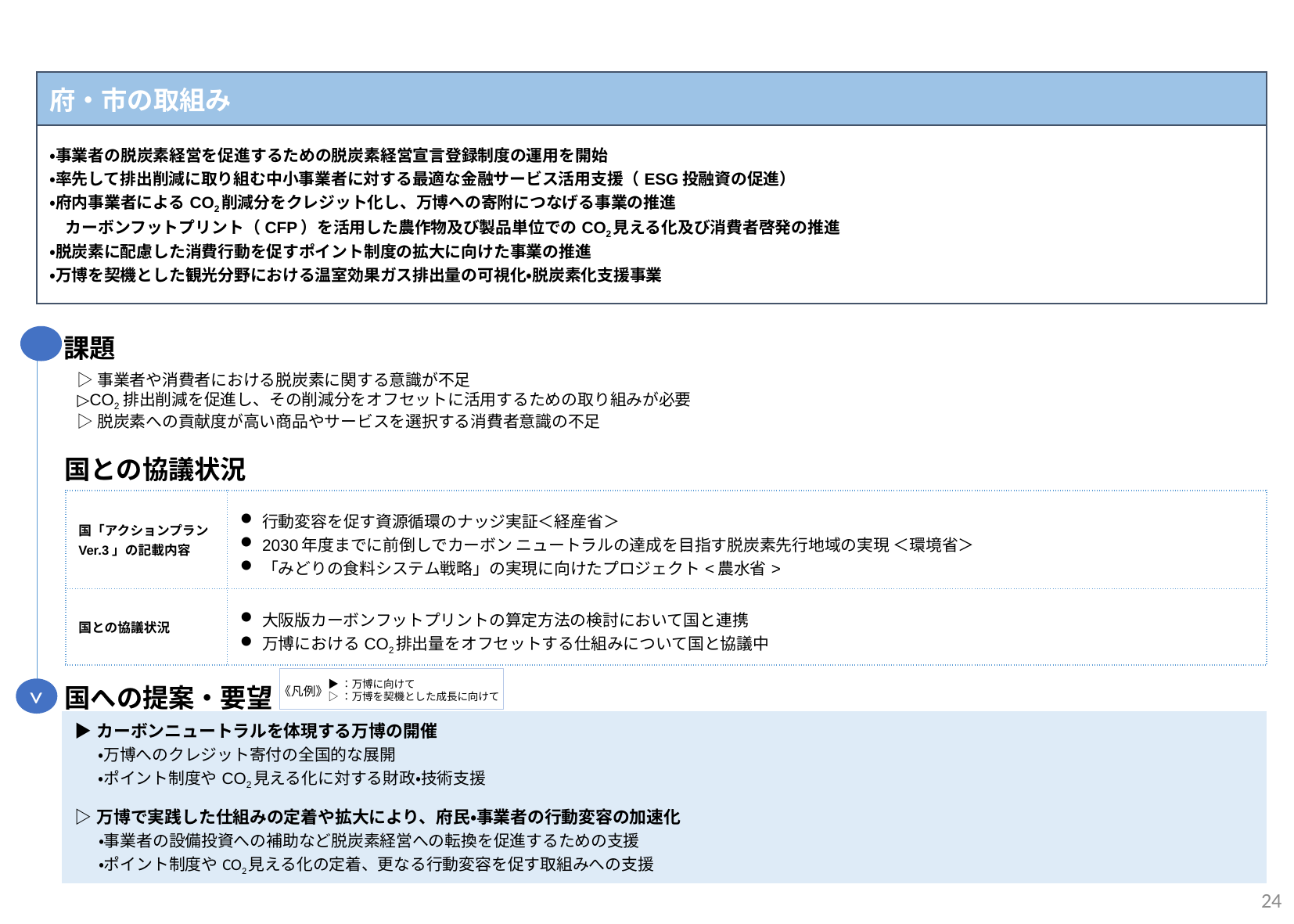

| 府・市の取組み |
| --- |
| ・事業者の脱炭素経営を促進するための脱炭素経営宣言登録制度の運用を開始 ・率先して排出削減に取り組む中小事業者に対する最適な金融サービス活用支援（ESG投融資の促進） ・府内事業者によるCO2削減分をクレジット化し、万博への寄附につなげる事業の推進 　カーボンフットプリント（CFP）を活用した農作物及び製品単位でのCO2見える化及び消費者啓発の推進 ・脱炭素に配慮した消費行動を促すポイント制度の拡大に向けた事業の推進 ・万博を契機とした観光分野における温室効果ガス排出量の可視化・脱炭素化支援事業 |

課題
▷事業者や消費者における脱炭素に関する意識が不足
▷CO2排出削減を促進し、その削減分をオフセットに活用するための取り組みが必要
▷脱炭素への貢献度が高い商品やサービスを選択する消費者意識の不足
国との協議状況
| 国「アクションプランVer.3」の記載内容 | 行動変容を促す資源循環のナッジ実証＜経産省＞ 2030年度までに前倒しでカーボン ニュートラルの達成を目指す脱炭素先⾏地域の実現 ＜環境省＞ 「みどりの食料システム戦略」の実現に向けたプロジェクト<農水省> |
| --- | --- |
| 国との協議状況 | 大阪版カーボンフットプリントの算定方法の検討において国と連携 万博におけるCO2排出量をオフセットする仕組みについて国と協議中 |
▶：万博に向けて
▷：万博を契機とした成長に向けて

《凡例》
国への提案・要望
>

| ▶カーボンニュートラルを体現する万博の開催 ・万博へのクレジット寄付の全国的な展開 ・ポイント制度やCO2見える化に対する財政・技術支援 |
| --- |
| ▷万博で実践した仕組みの定着や拡大により、府民・事業者の行動変容の加速化 ・事業者の設備投資への補助など脱炭素経営への転換を促進するための支援 ・ポイント制度やCO2見える化の定着、更なる行動変容を促す取組みへの支援 |

24